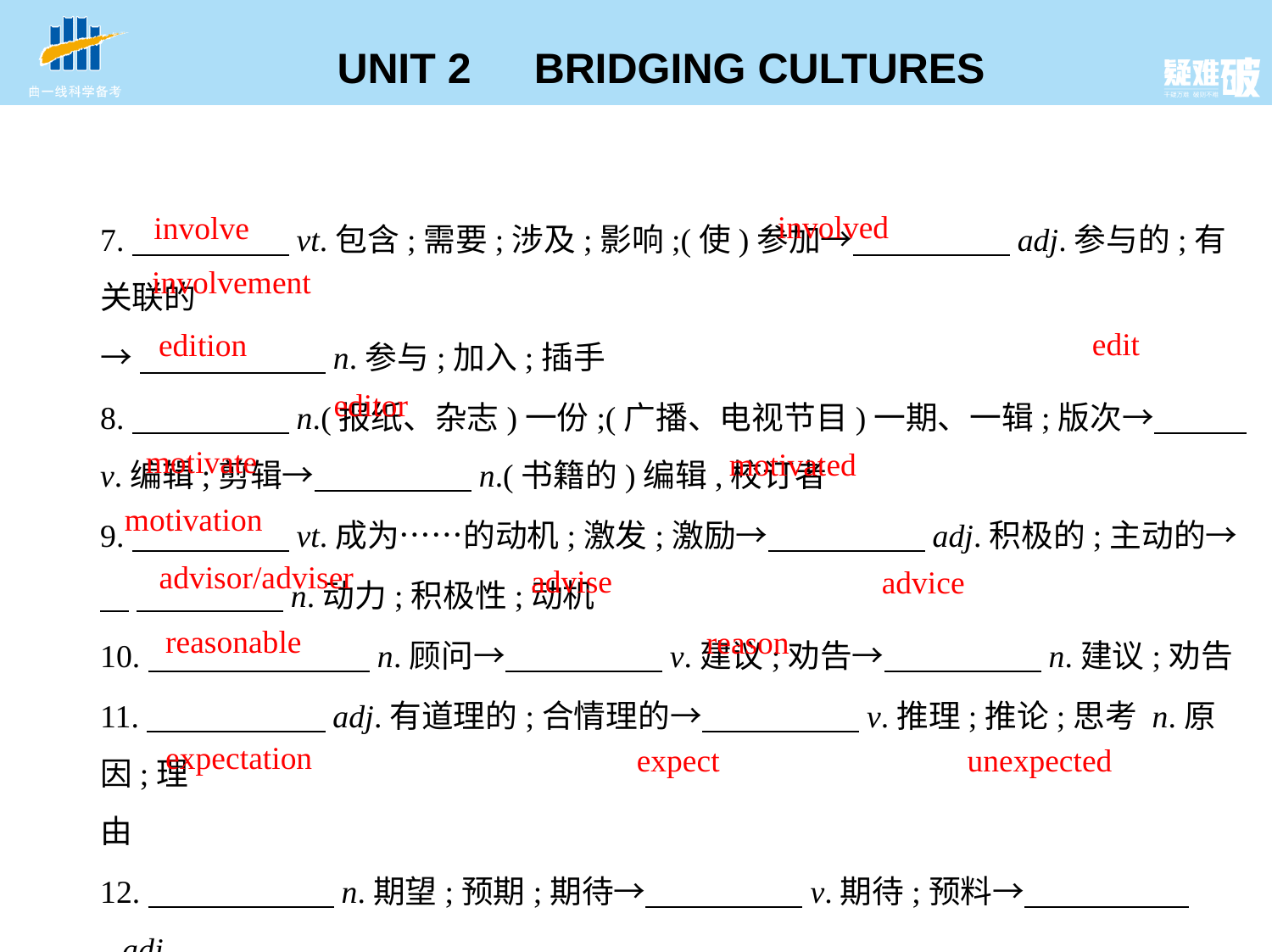

7.　　　　    vt.包含;需要;涉及;影响;(使)参加→　　　　    adj.参与的;有关联的
→　　　　        n.参与;加入;插手
8.　　　　    n.(报纸、杂志)一份;(广播、电视节目)一期、一辑;版次→　　    
v.编辑;剪辑→　　　　    n.(书籍的)编辑,校订者
9.　　　　    vt.成为……的动机;激发;激励→　　　　    adj.积极的;主动的→
    　　　       n.动力;积极性;动机
10.　　　　             n.顾问→　　　　    v.建议;劝告→　　　　    n.建议;劝告
11.　　　　       adj.有道理的;合情理的→　　　　    v.推理;推论;思考 n.原因;理
由
12.　　　　        n.期望;预期;期待→　　　　    v.期待;预料→　　　　        adj.
出乎意料的
involved
involve
involvement
edit
edition
editor
motivate
motivated
motivation
advisor/adviser
advise
advice
reasonable
reason
expectation
unexpected
expect